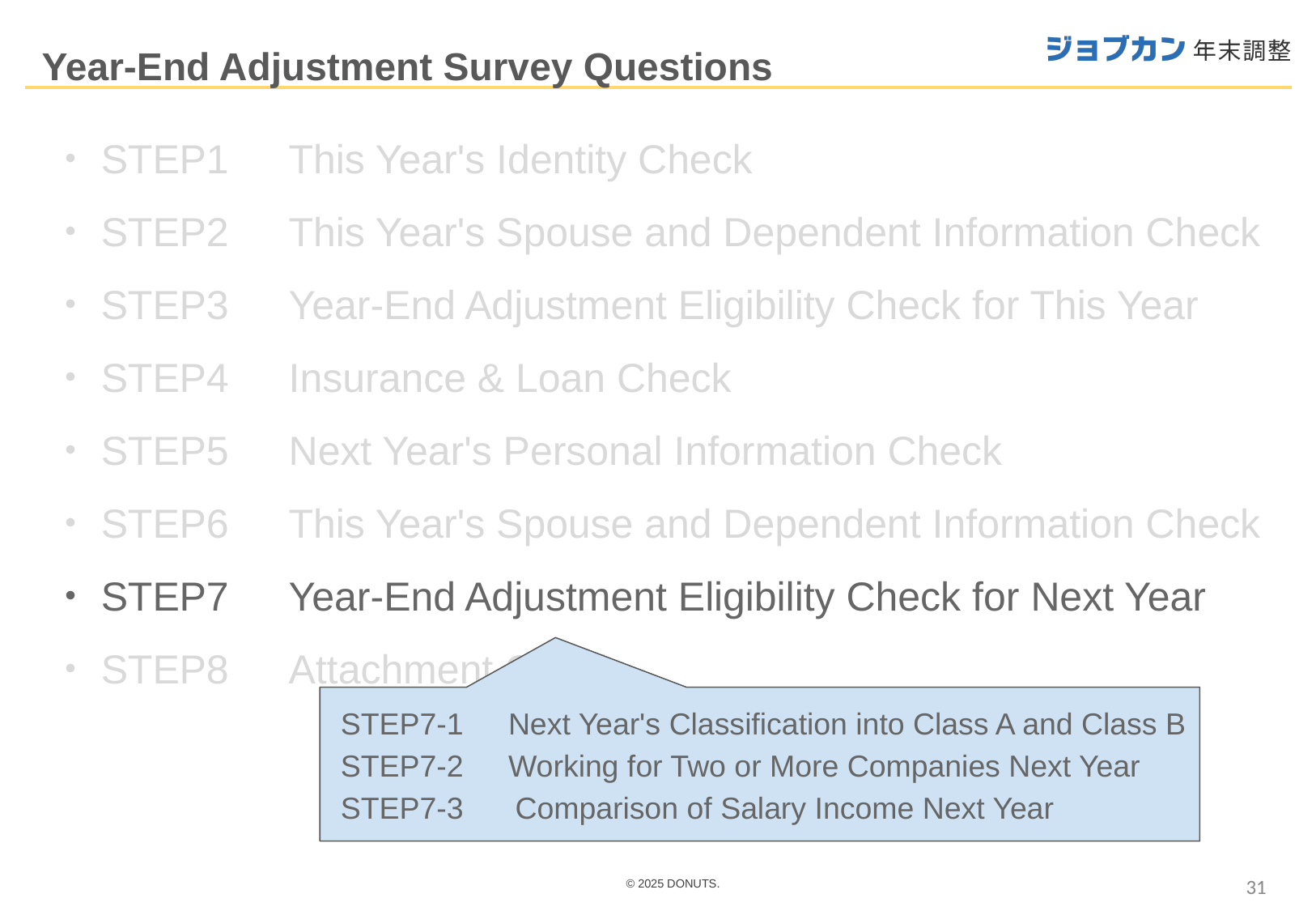

Year-End Adjustment Survey Questions
・STEP1　This Year's Identity Check
・STEP2　This Year's Spouse and Dependent Information Check
・STEP3　Year-End Adjustment Eligibility Check for This Year
・STEP4　Insurance & Loan Check
・STEP5　Next Year's Personal Information Check
・STEP6　This Year's Spouse and Dependent Information Check
・STEP7　Year-End Adjustment Eligibility Check for Next Year
・STEP8　Attachment Check

 STEP7-1　Next Year's Classification into Class A and Class B
 STEP7-2　Working for Two or More Companies Next Year
 STEP7-3　 Comparison of Salary Income Next Year

31